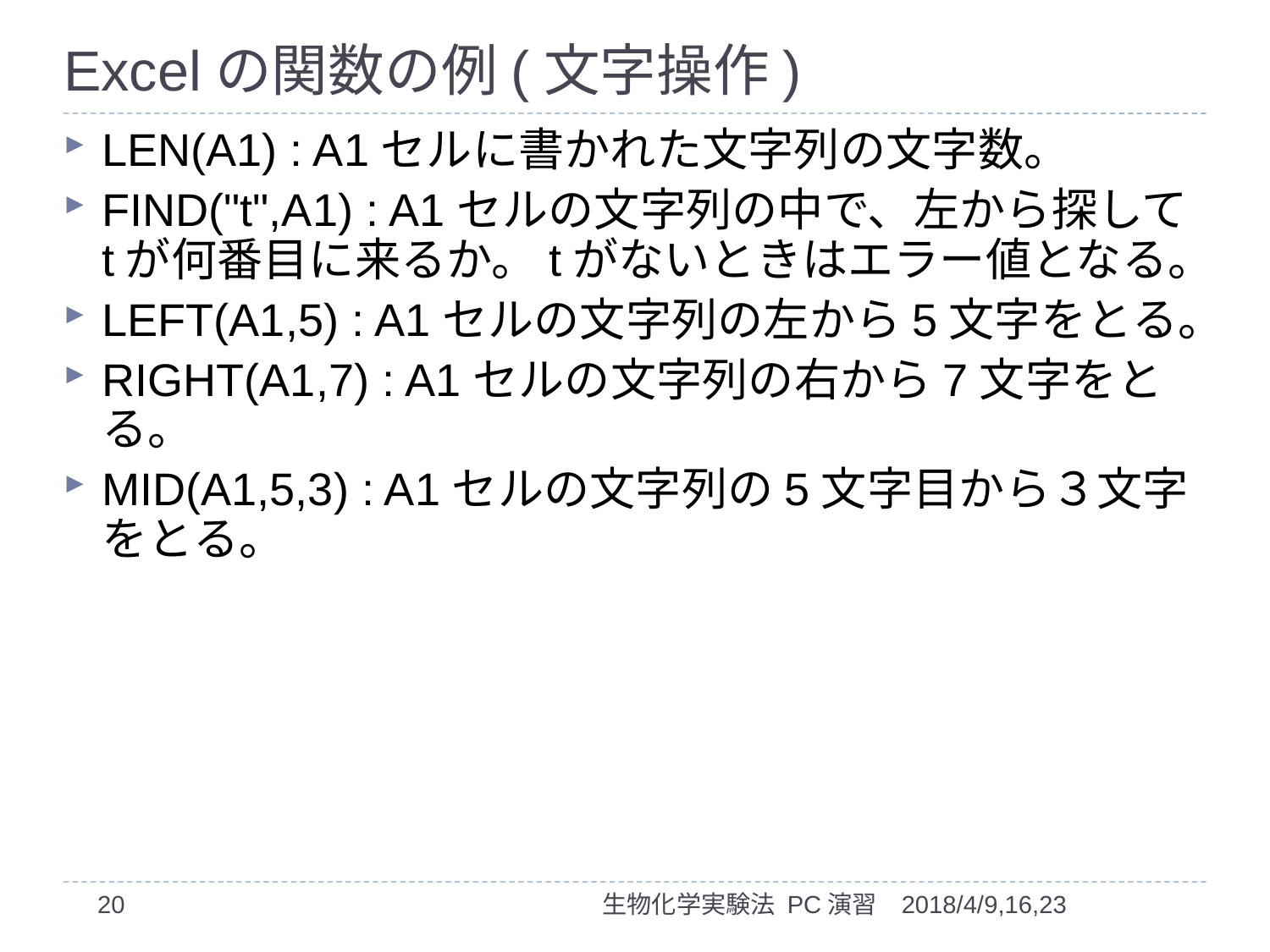

# Excelの関数の例(文字操作)
LEN(A1) : A1セルに書かれた文字列の文字数。
FIND("t",A1) : A1セルの文字列の中で、左から探してtが何番目に来るか。tがないときはエラー値となる。
LEFT(A1,5) : A1セルの文字列の左から5文字をとる。
RIGHT(A1,7) : A1セルの文字列の右から7文字をとる。
MID(A1,5,3) : A1セルの文字列の5文字目から３文字をとる。
20
生物化学実験法 PC演習
2018/4/9,16,23